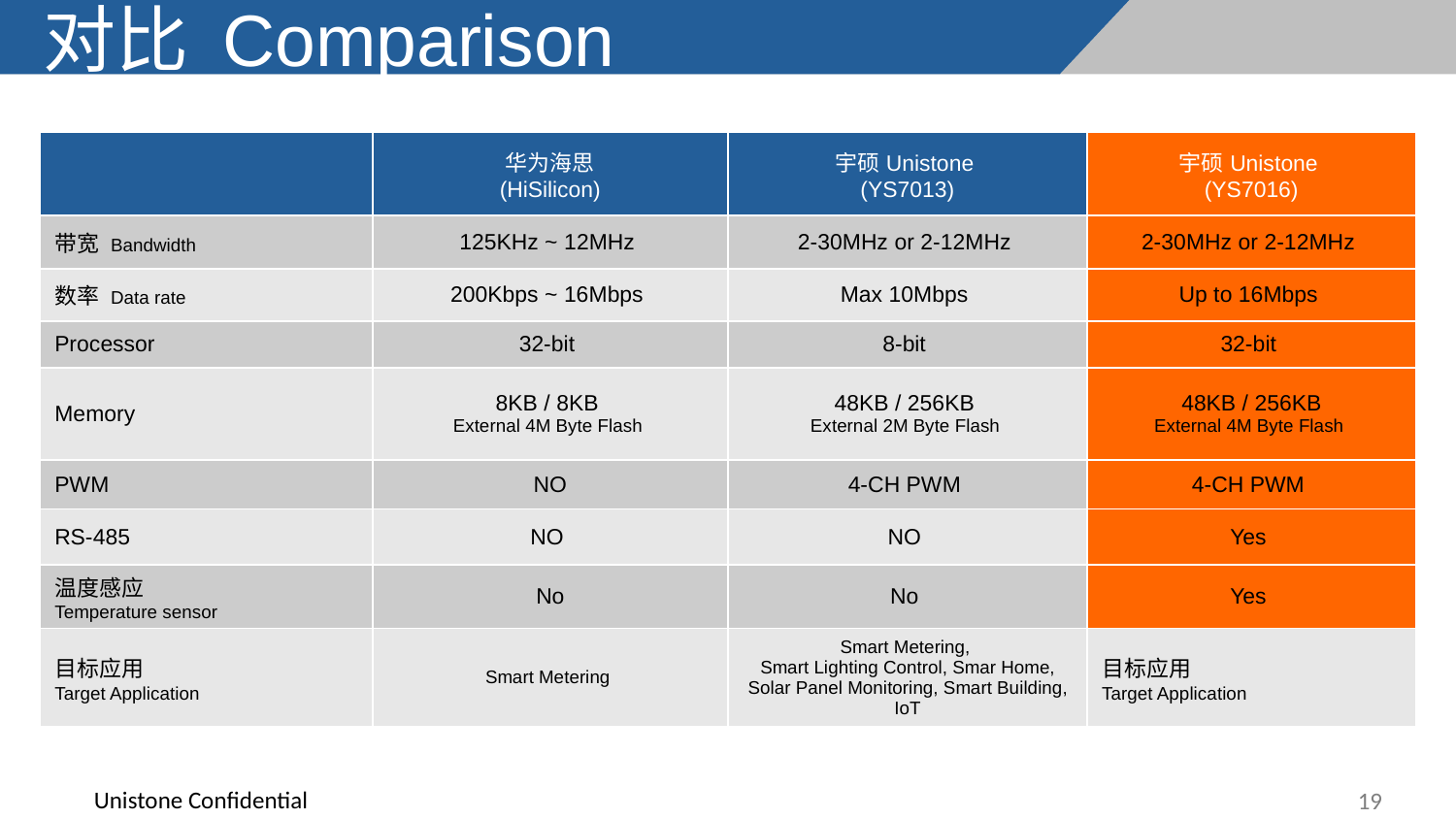

# 对比 Comparison
|  | 华为海思 (HiSilicon) | 宇硕Unistone (YS7013) | 宇硕Unistone (YS7016) |
| --- | --- | --- | --- |
| 带宽 Bandwidth | 125KHz ~ 12MHz | 2-30MHz or 2-12MHz | 2-30MHz or 2-12MHz |
| 数率 Data rate | 200Kbps ~ 16Mbps | Max 10Mbps | Up to 16Mbps |
| Processor | 32-bit | 8-bit | 32-bit |
| Memory | 8KB / 8KB External 4M Byte Flash | 48KB / 256KB External 2M Byte Flash | 48KB / 256KB External 4M Byte Flash |
| PWM | NO | 4-CH PWM | 4-CH PWM |
| RS-485 | NO | NO | Yes |
| 温度感应 Temperature sensor | No | No | Yes |
| 目标应用 Target Application | Smart Metering | Smart Metering, Smart Lighting Control, Smar Home, Solar Panel Monitoring, Smart Building, IoT | 目标应用 Target Application |
19